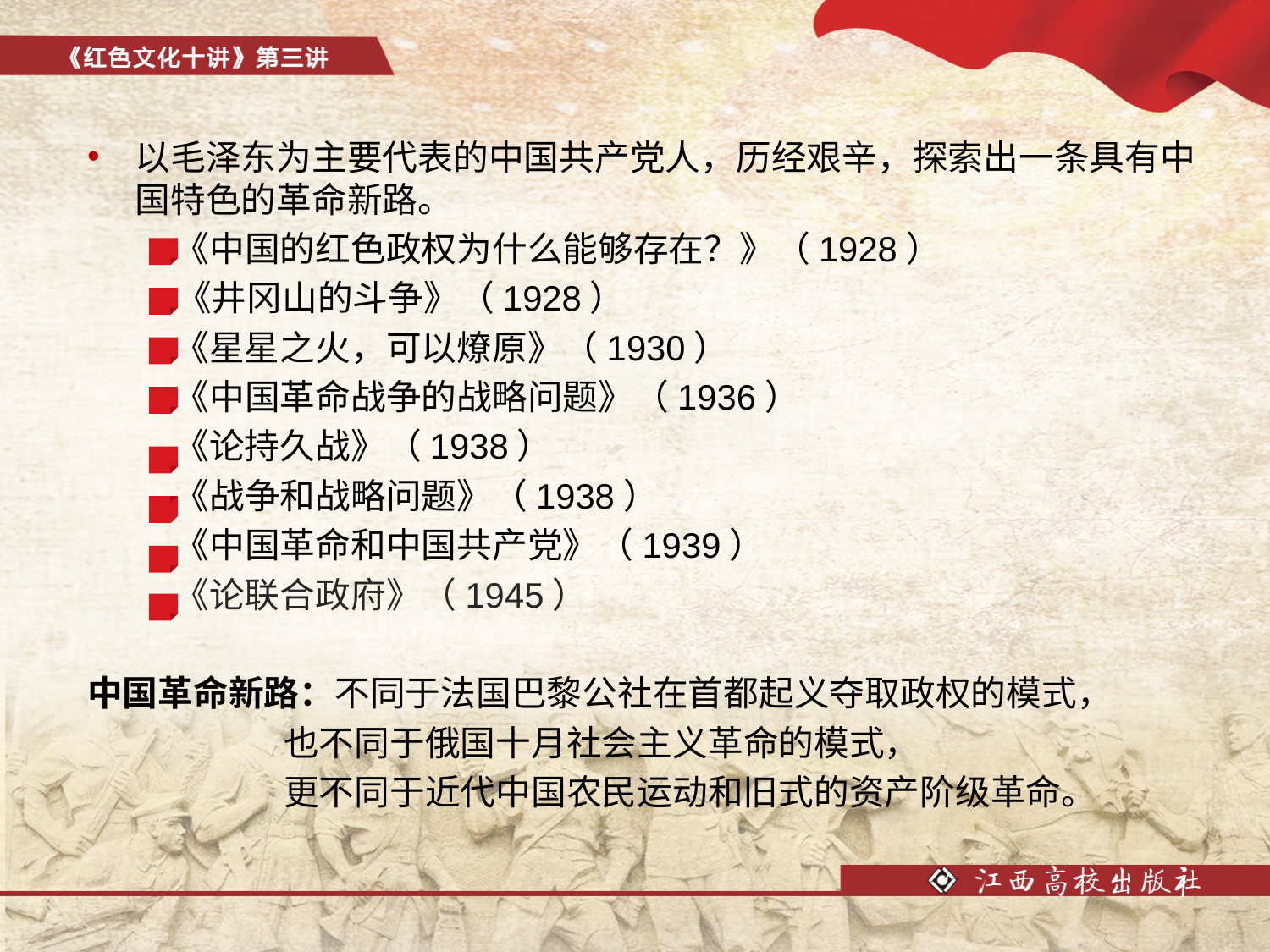

以毛泽东为主要代表的中国共产党人，历经艰辛，探索出一条具有中国特色的革命新路。
          《中国的红色政权为什么能够存在？》（1928）
          《井冈山的斗争》（1928）
          《星星之火，可以燎原》（1930）
          《中国革命战争的战略问题》（1936）
          《论持久战》（1938）
          《战争和战略问题》（1938）
          《中国革命和中国共产党》（1939）
          《论联合政府》（1945）

中国革命新路：不同于法国巴黎公社在首都起义夺取政权的模式，
                        也不同于俄国十月社会主义革命的模式，
                        更不同于近代中国农民运动和旧式的资产阶级革命。